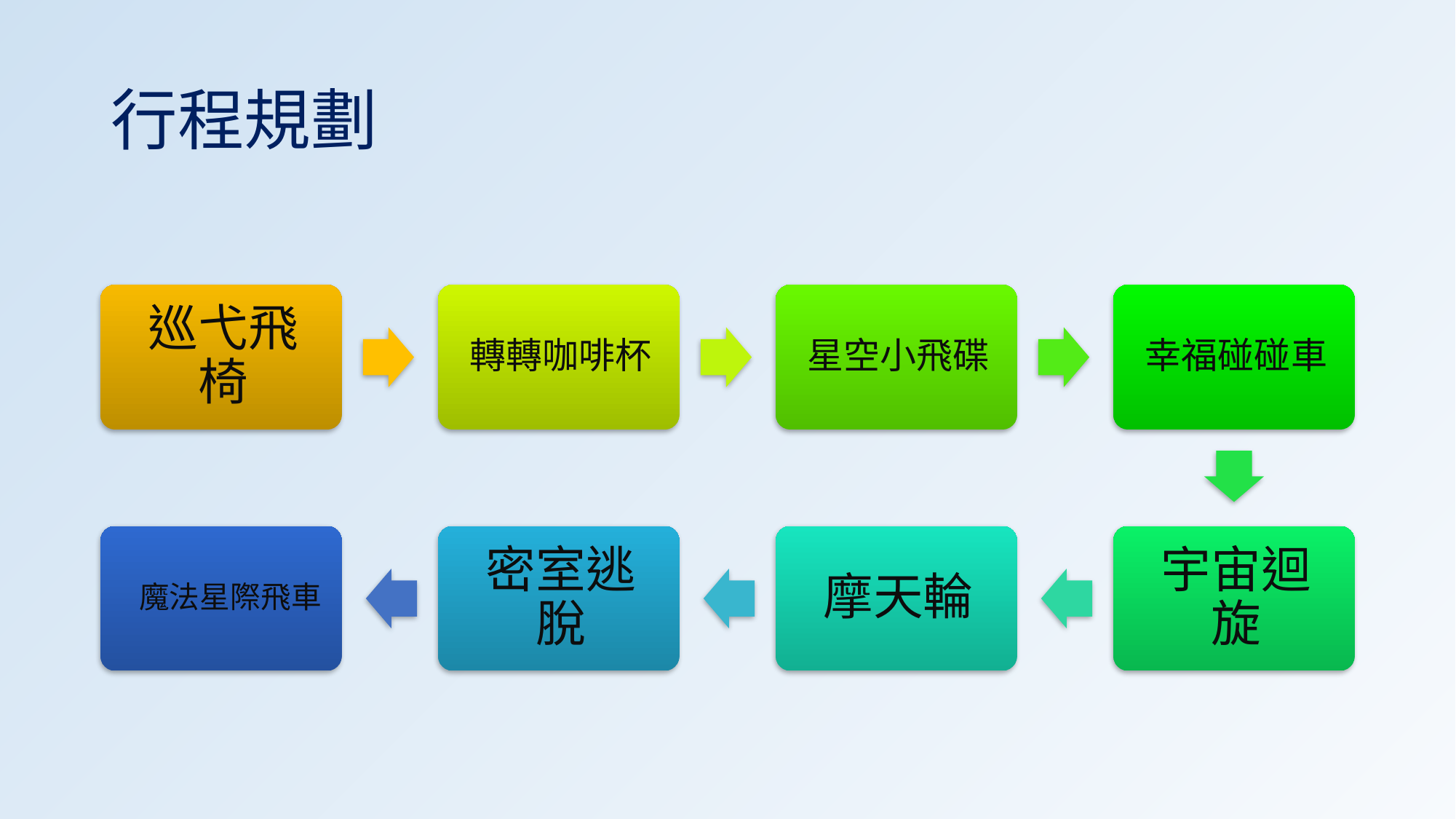

# 行程規劃
巡弋飛椅

轉轉咖啡杯

星空小飛碟

幸福碰碰車

宇宙迴旋

摩天輪

密室逃脫

 魔法星際飛車